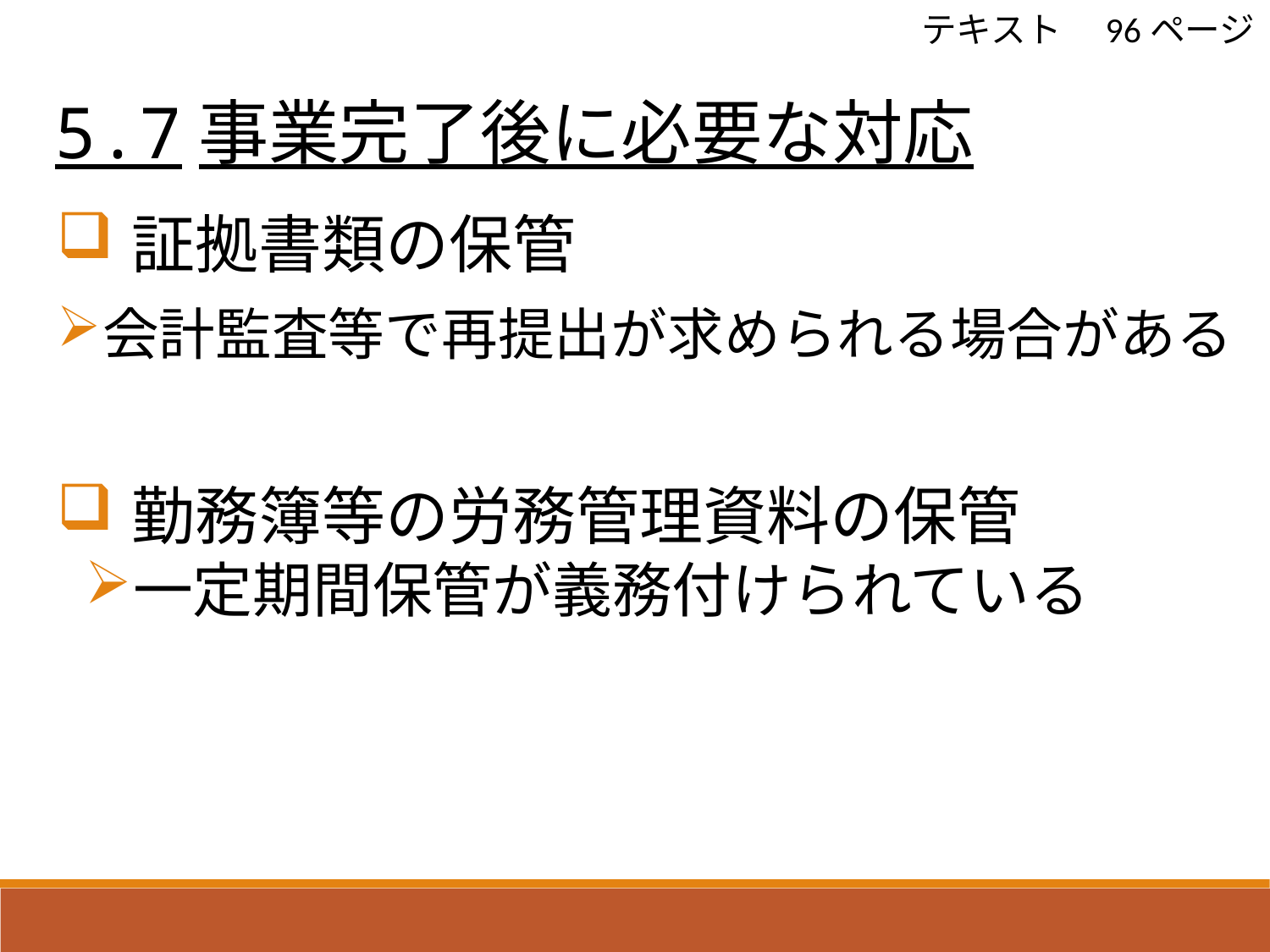

5.7事業完了後に必要な対応
テキスト　96ページ
証拠書類の保管
会計監査等で再提出が求められる場合がある

勤務簿等の労務管理資料の保管
一定期間保管が義務付けられている